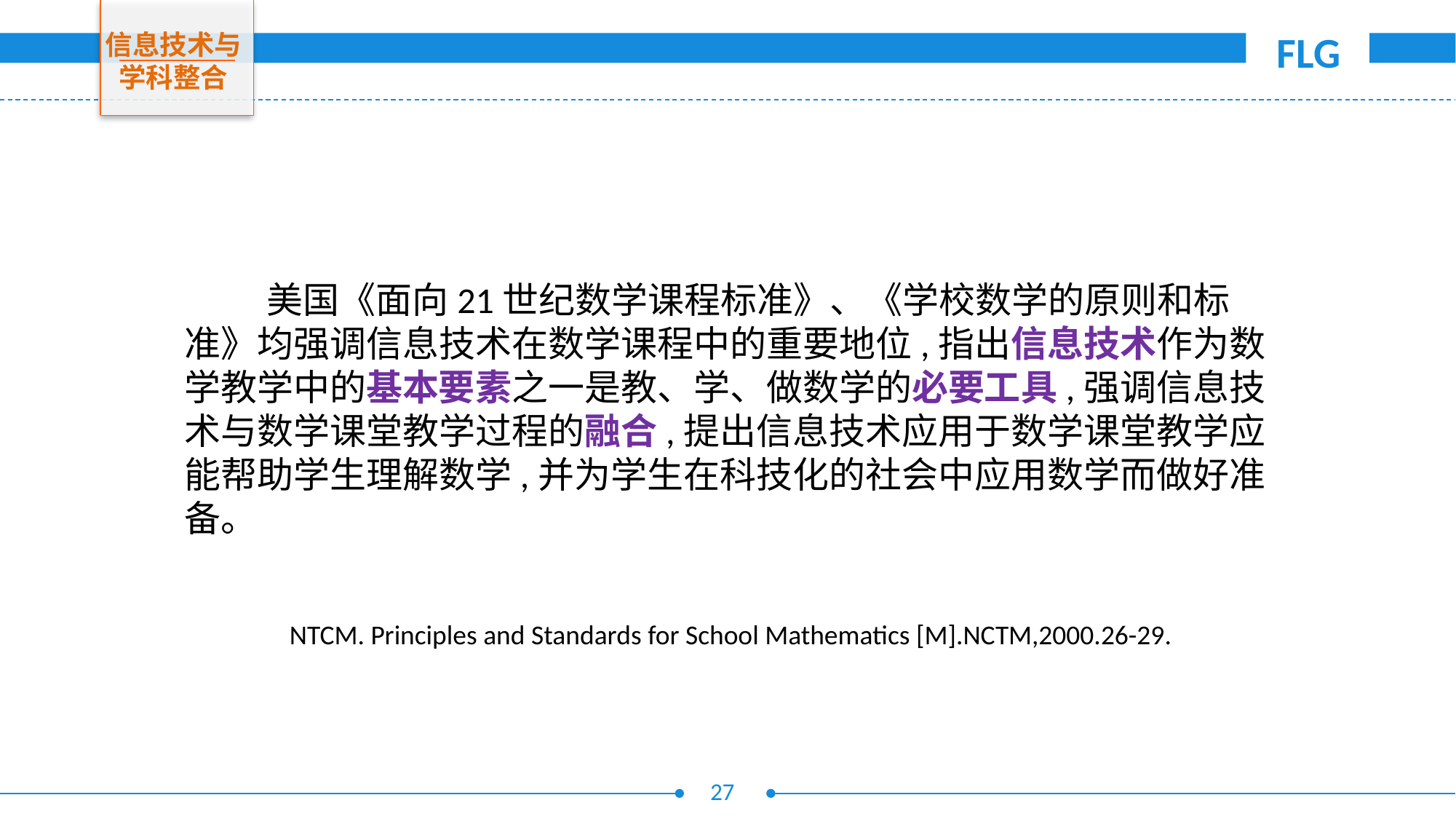

信息技术与学科整合
         美国《面向21世纪数学课程标准》、《学校数学的原则和标准》均强调信息技术在数学课程中的重要地位,指出信息技术作为数学教学中的基本要素之一是教、学、做数学的必要工具,强调信息技术与数学课堂教学过程的融合,提出信息技术应用于数学课堂教学应能帮助学生理解数学,并为学生在科技化的社会中应用数学而做好准备。
NTCM. Principles and Standards for School Mathematics [M].NCTM,2000.26-29.